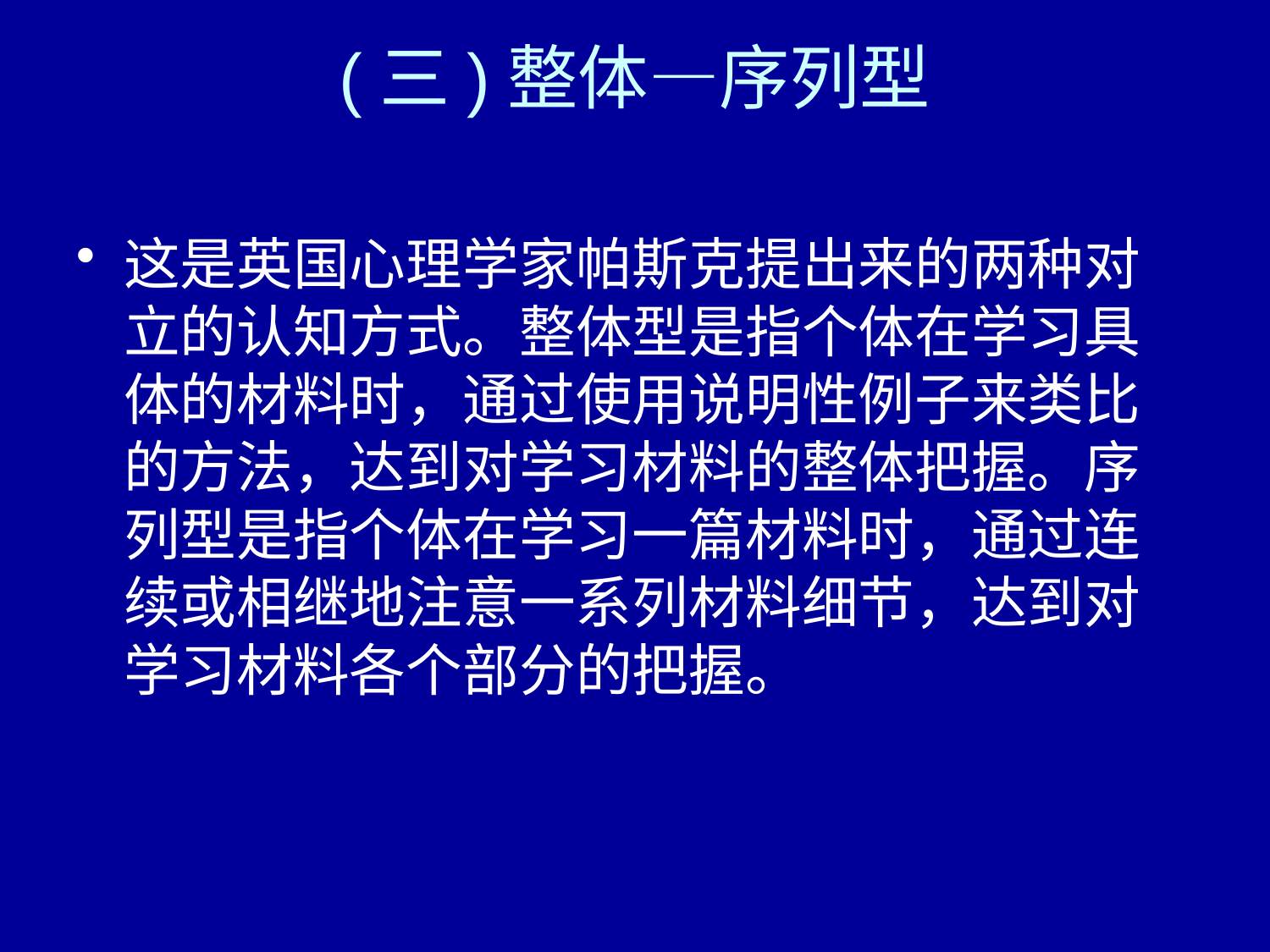

# (三)整体—序列型
这是英国心理学家帕斯克提出来的两种对立的认知方式。整体型是指个体在学习具体的材料时，通过使用说明性例子来类比的方法，达到对学习材料的整体把握。序列型是指个体在学习一篇材料时，通过连续或相继地注意一系列材料细节，达到对学习材料各个部分的把握。